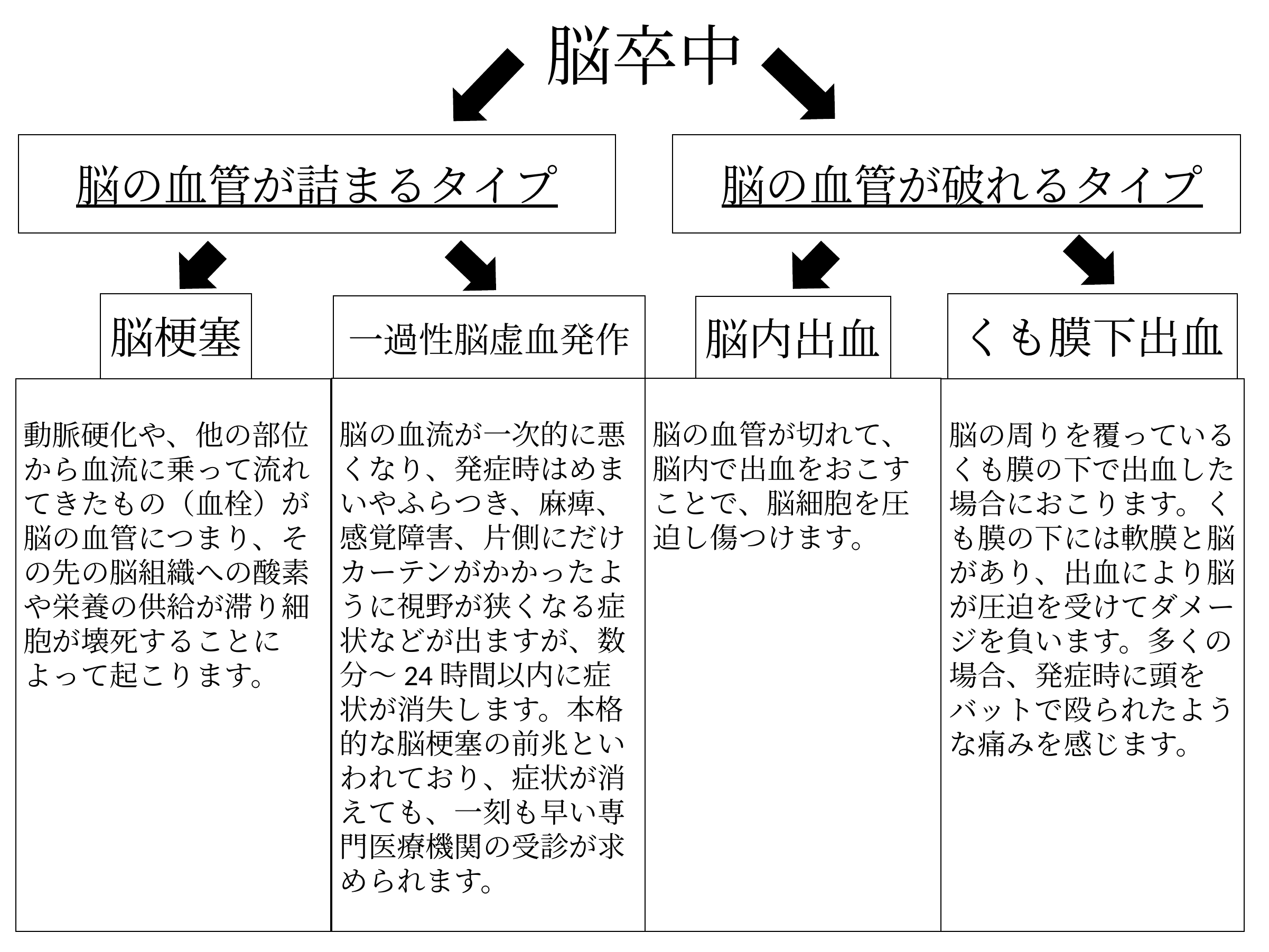

脳卒中

脳の血管が破れるタイプ
脳の血管が詰まるタイプ

脳梗塞
くも膜下出血
一過性脳虚血発作
脳内出血

脳の血流が一次的に悪くなり、発症時はめまいやふらつき、麻痺、感覚障害、片側にだけカーテンがかかったように視野が狭くなる症状などが出ますが、数分～24時間以内に症状が消失します。本格的な脳梗塞の前兆といわれており、症状が消えても、一刻も早い専門医療機関の受診が求められます。

脳の血管が切れて、脳内で出血をおこすことで、脳細胞を圧迫し傷つけます。

動脈硬化や、他の部位から血流に乗って流れてきたもの（血栓）が脳の血管につまり、その先の脳組織への酸素や栄養の供給が滞り細胞が壊死することによって起こります。

脳の周りを覆っているくも膜の下で出血した場合におこります。くも膜の下には軟膜と脳があり、出血により脳が圧迫を受けてダメージを負います。多くの場合、発症時に頭をバットで殴られたような痛みを感じます。